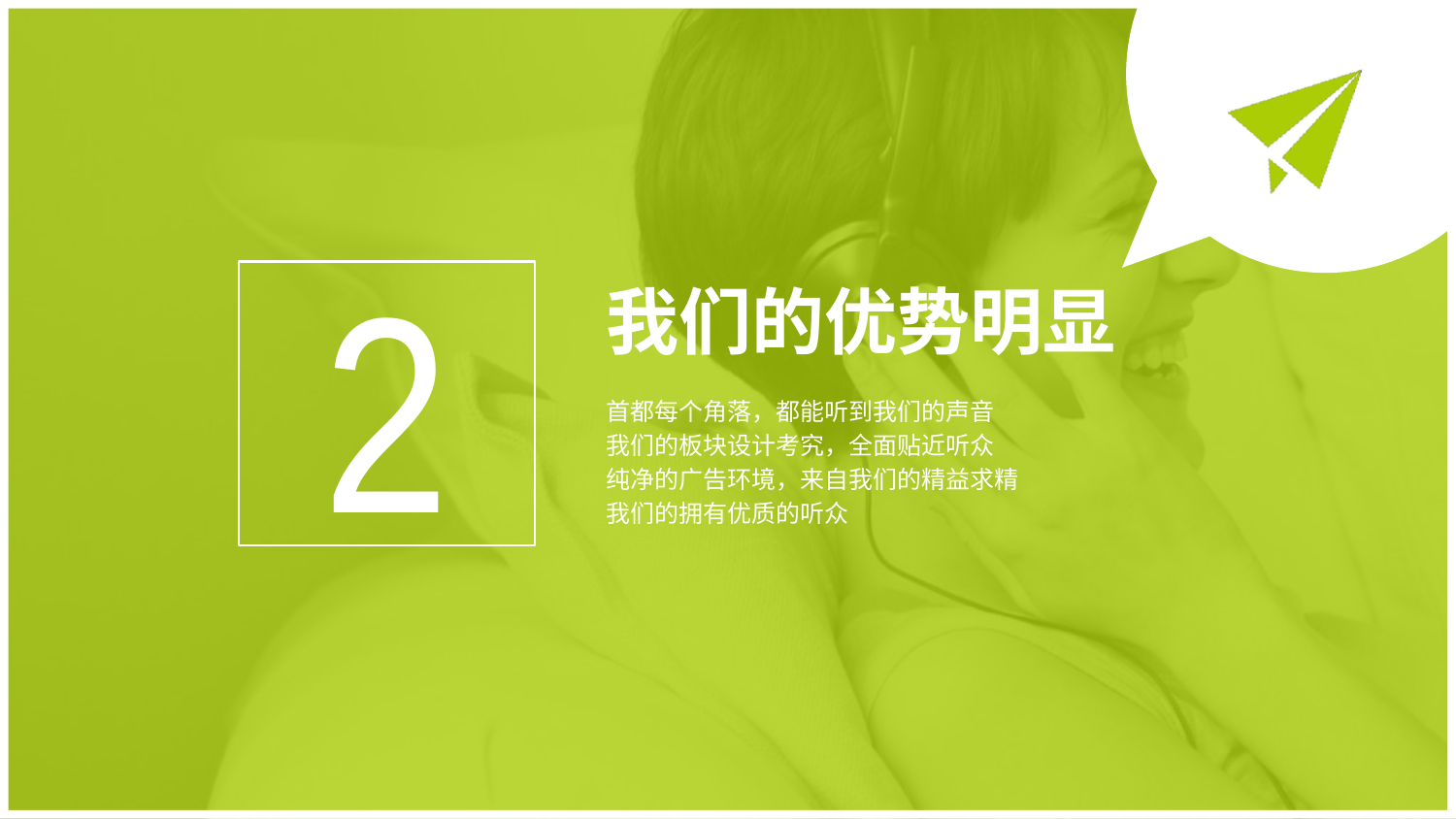

2

# 我们的优势明显
首都每个角落，都能听到我们的声音
我们的板块设计考究，全面贴近听众
纯净的广告环境，来自我们的精益求精
我们的拥有优质的听众